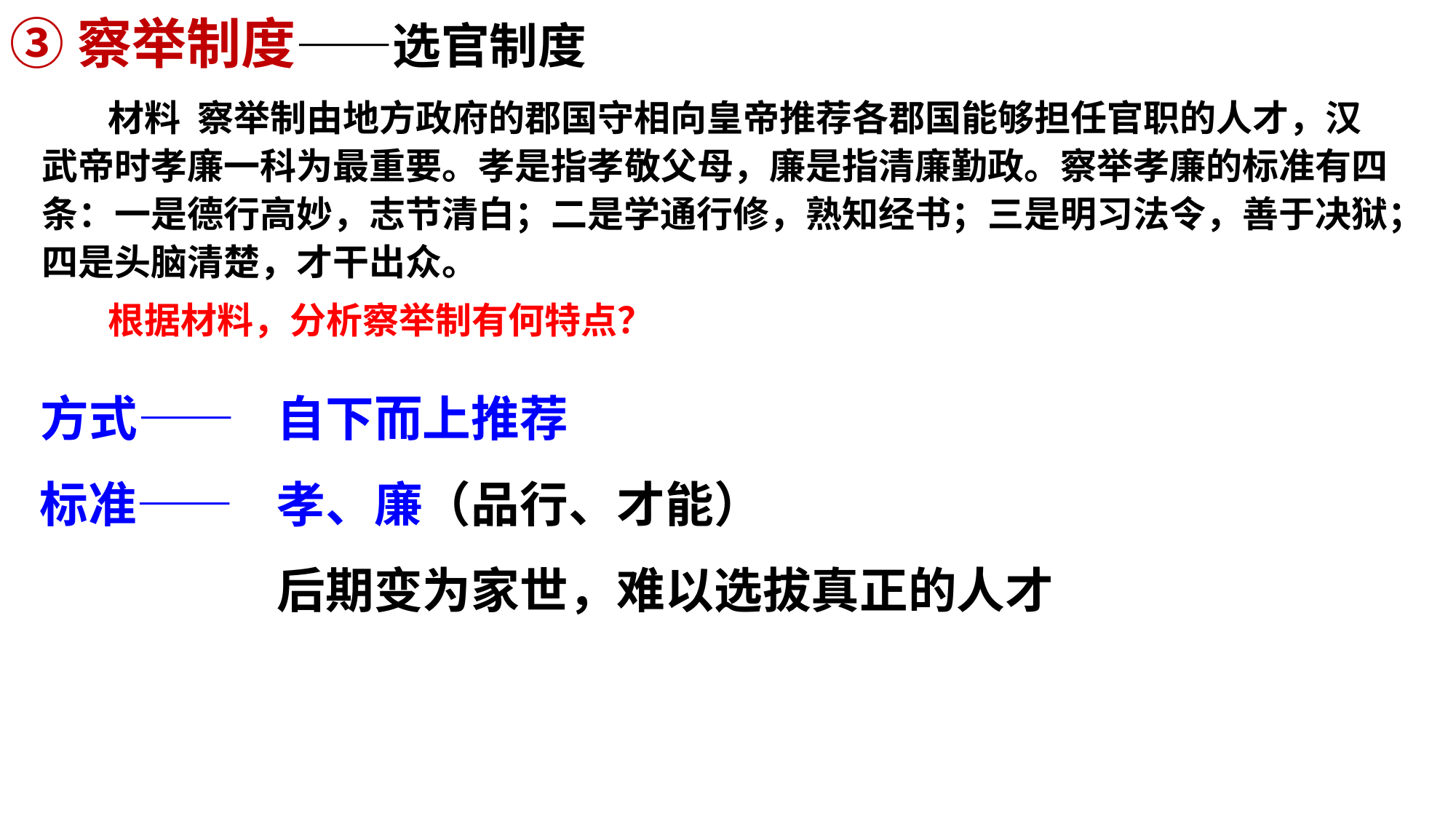

③察举制度——选官制度
       材料  察举制由地方政府的郡国守相向皇帝推荐各郡国能够担任官职的人才，汉武帝时孝廉一科为最重要。孝是指孝敬父母，廉是指清廉勤政。察举孝廉的标准有四条：一是德行高妙，志节清白；二是学通行修，熟知经书；三是明习法令，善于决狱；四是头脑清楚，才干出众。
       根据材料，分析察举制有何特点？
方式——
自下而上推荐
标准——
孝、廉（品行、才能）
后期变为家世，难以选拔真正的人才